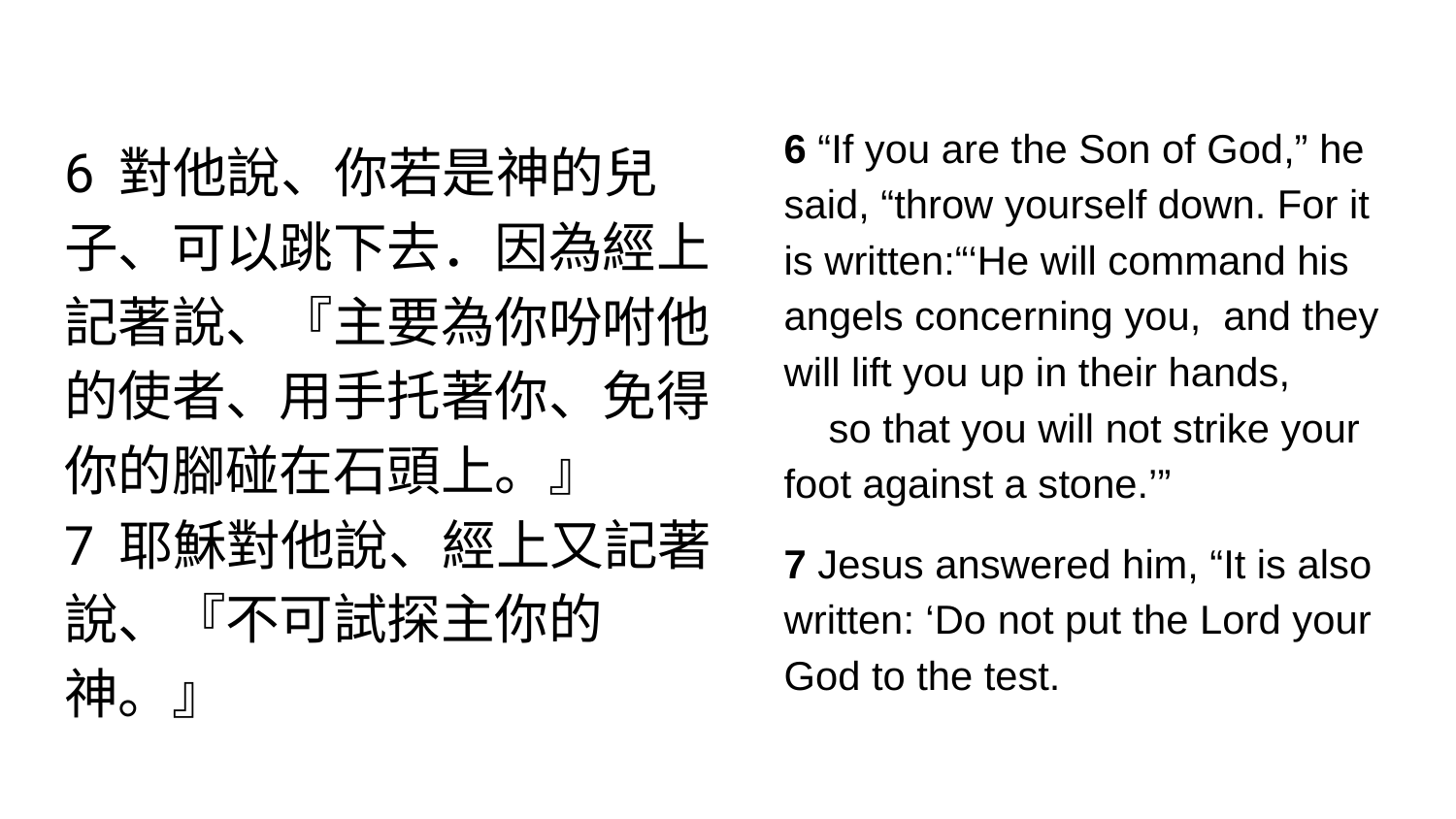

#
6 “If you are the Son of God,” he said, “throw yourself down. For it is written:“‘He will command his angels concerning you,  and they will lift you up in their hands,
    so that you will not strike your foot against a stone.’”
7 Jesus answered him, “It is also written: ‘Do not put the Lord your God to the test.

6 對他說、你若是神的兒子、可以跳下去．因為經上記著說、『主要為你吩咐他的使者、用手托著你、免得你的腳碰在石頭上。』
7 耶穌對他說、經上又記著說、『不可試探主你的　神。』